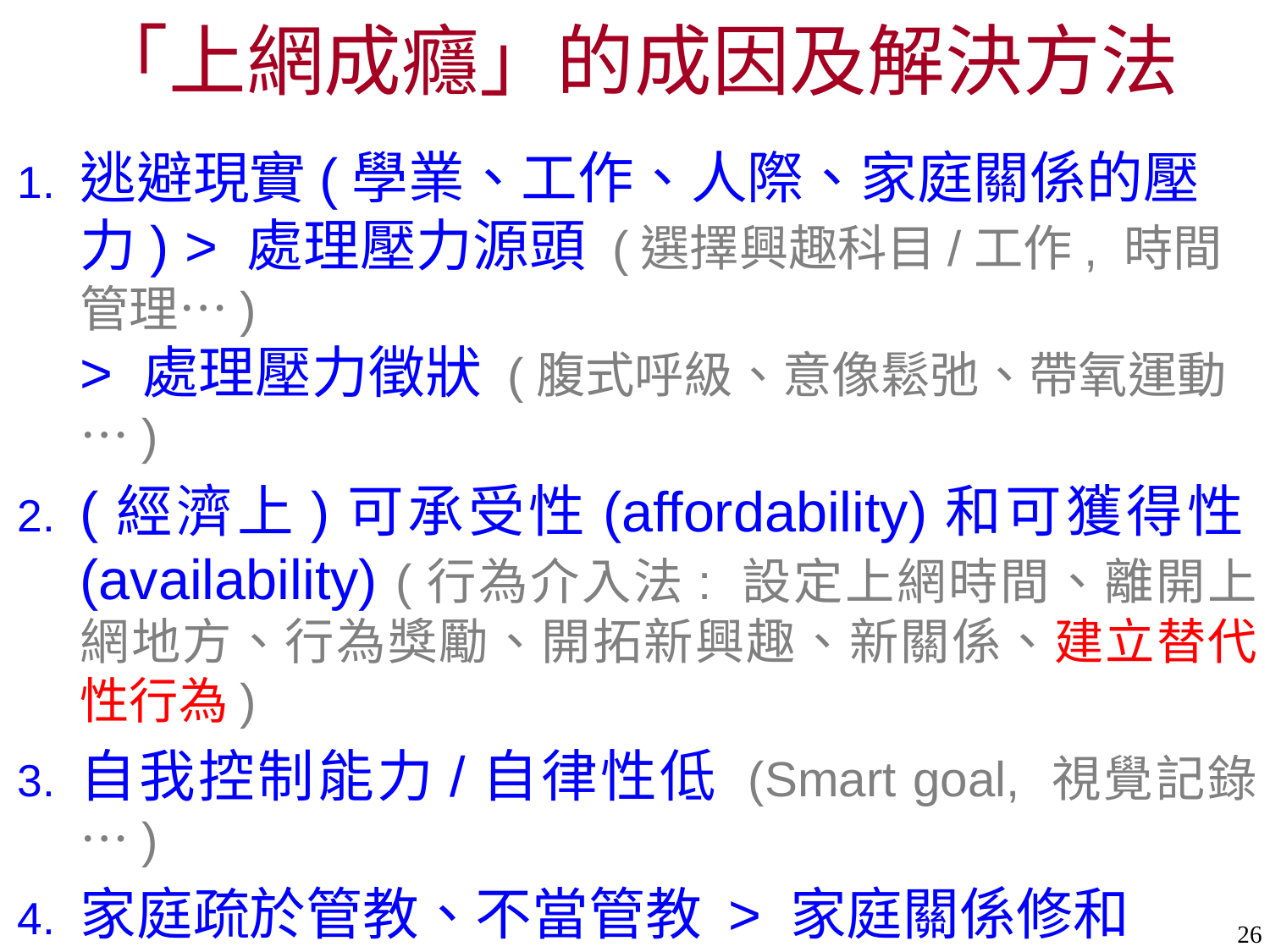

# 「上網成癮」的成因及解決方法
逃避現實(學業、工作、人際、家庭關係的壓力) > 處理壓力源頭 (選擇興趣科目/工作, 時間管理…)
> 處理壓力徵狀 (腹式呼級、意像鬆弛、帶氧運動…)
(經濟上)可承受性(affordability)和可獲得性(availability) (行為介入法: 設定上網時間、離開上網地方、行為獎勵、開拓新興趣、新關係、建立替代性行為)
自我控制能力/自律性低 (Smart goal, 視覺記錄…)
家庭疏於管教、不當管教 > 家庭關係修和

26